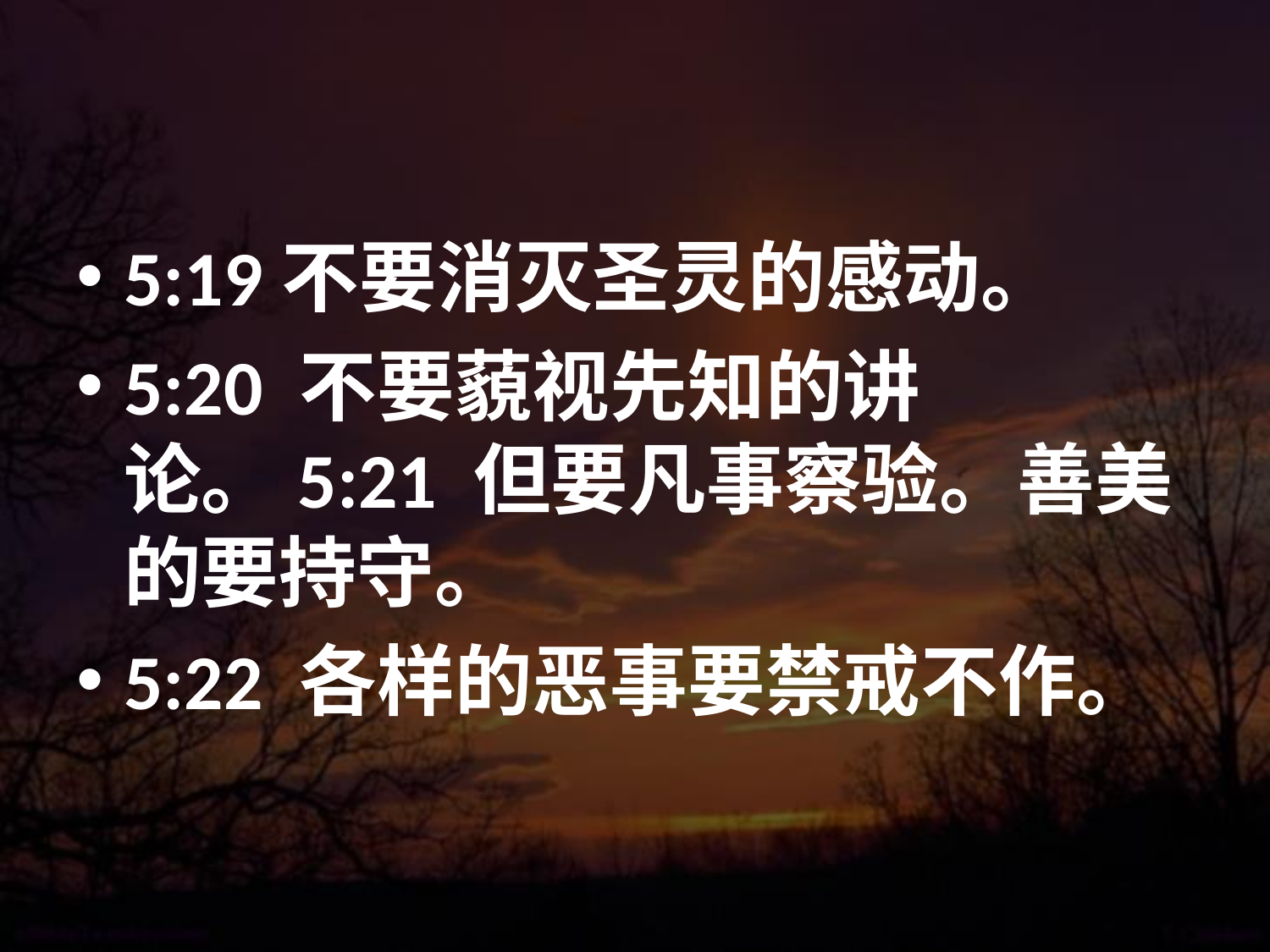

#
5:19不要消灭圣灵的感动。
5:20 不要藐视先知的讲论。5:21 但要凡事察验。善美的要持守。
5:22 各样的恶事要禁戒不作。